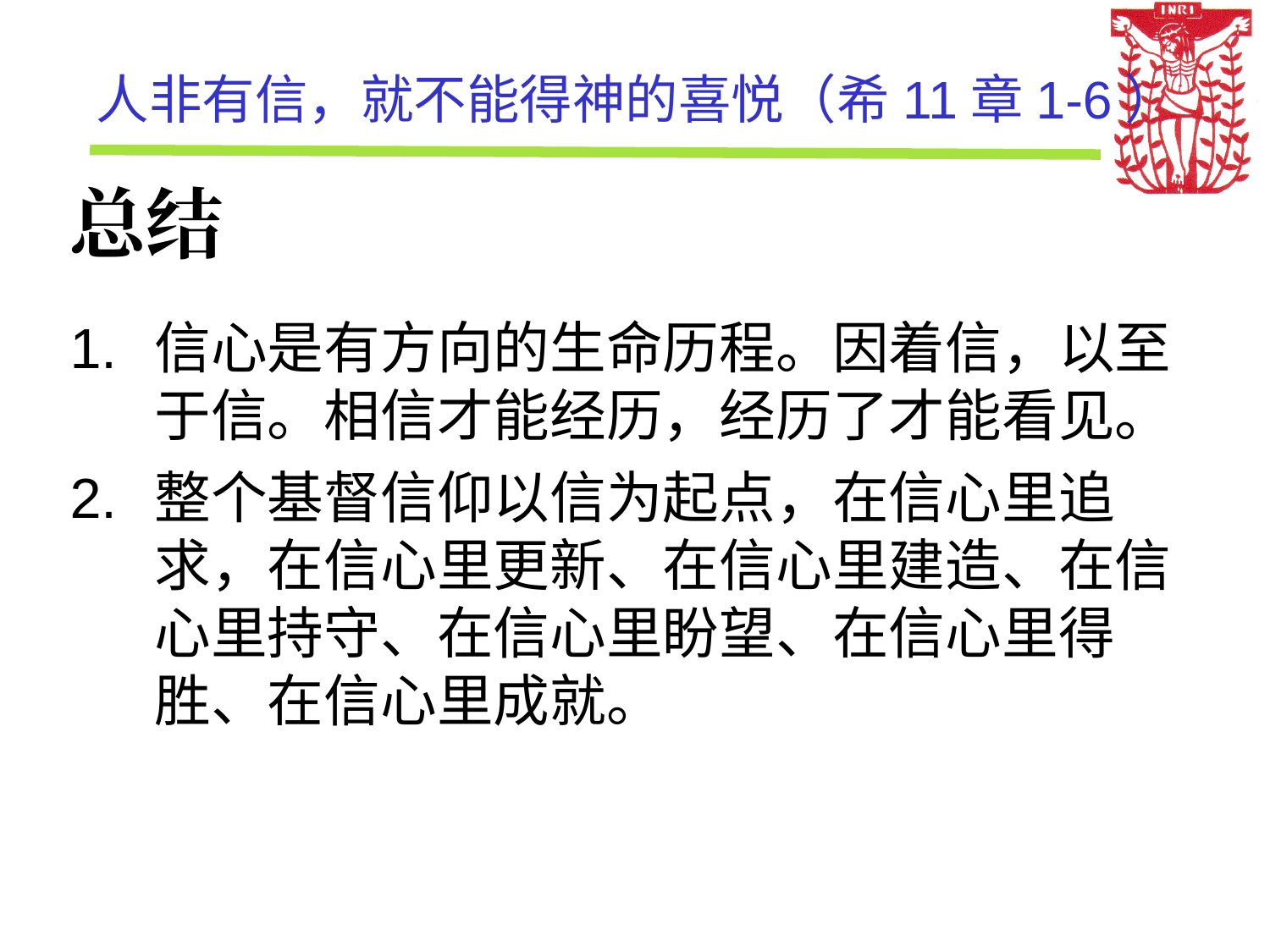

# 人非有信，就不能得神的喜悦（希11章1-6）
总结
信心是有方向的生命历程。因着信，以至于信。相信才能经历，经历了才能看见。
整个基督信仰以信为起点，在信心里追求，在信心里更新、在信心里建造、在信心里持守、在信心里盼望、在信心里得胜、在信心里成就。